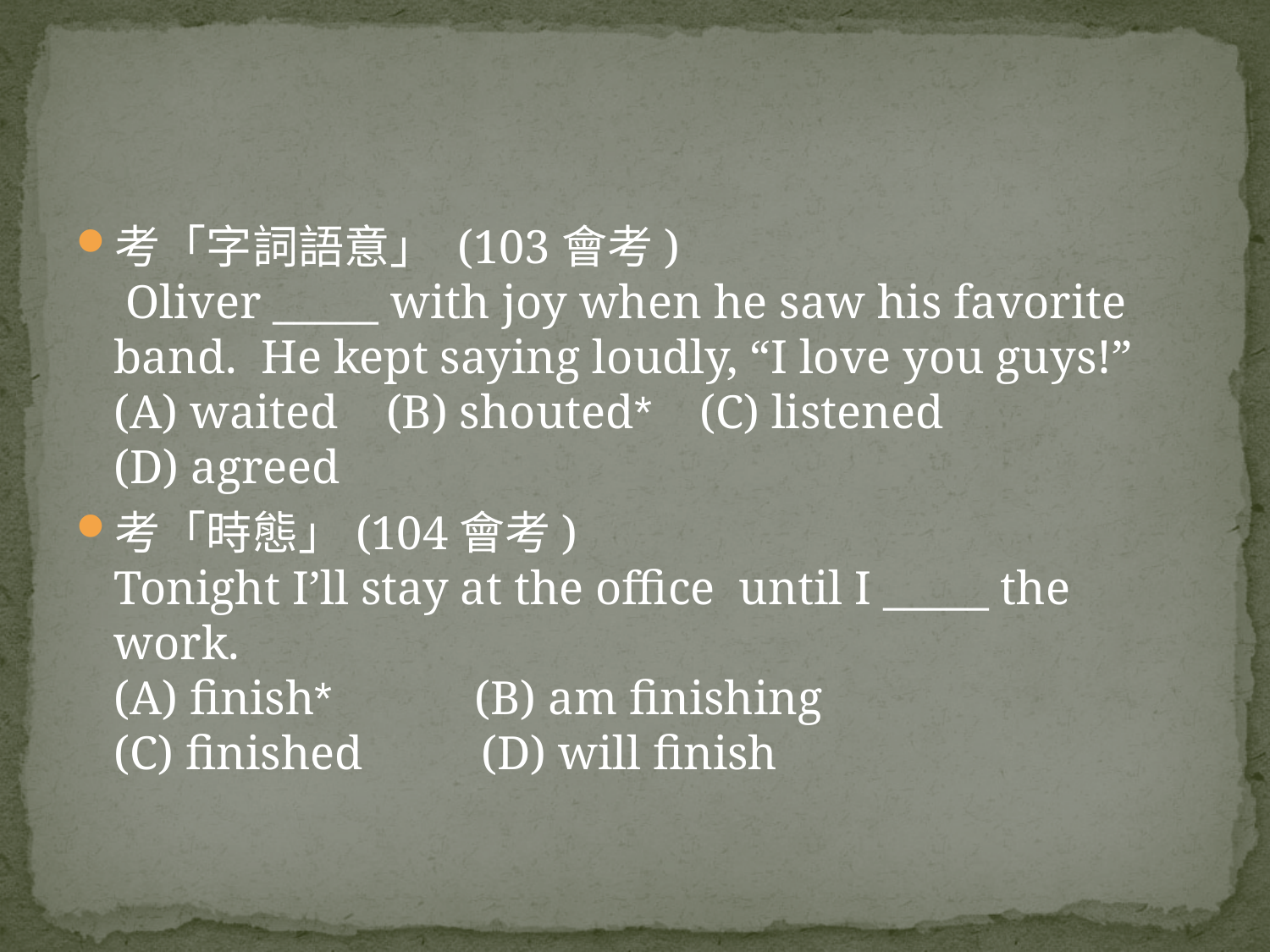

#
考「字詞語意」 (103會考)
 Oliver _____ with joy when he saw his favorite band.  He kept saying loudly, “I love you guys!”
(A) waited    (B) shouted*    (C) listened
(D) agreed
考「時態」(104會考)
Tonight I’ll stay at the office  until I _____ the work.
(A) finish*            (B) am finishing
(C) finished          (D) will finish